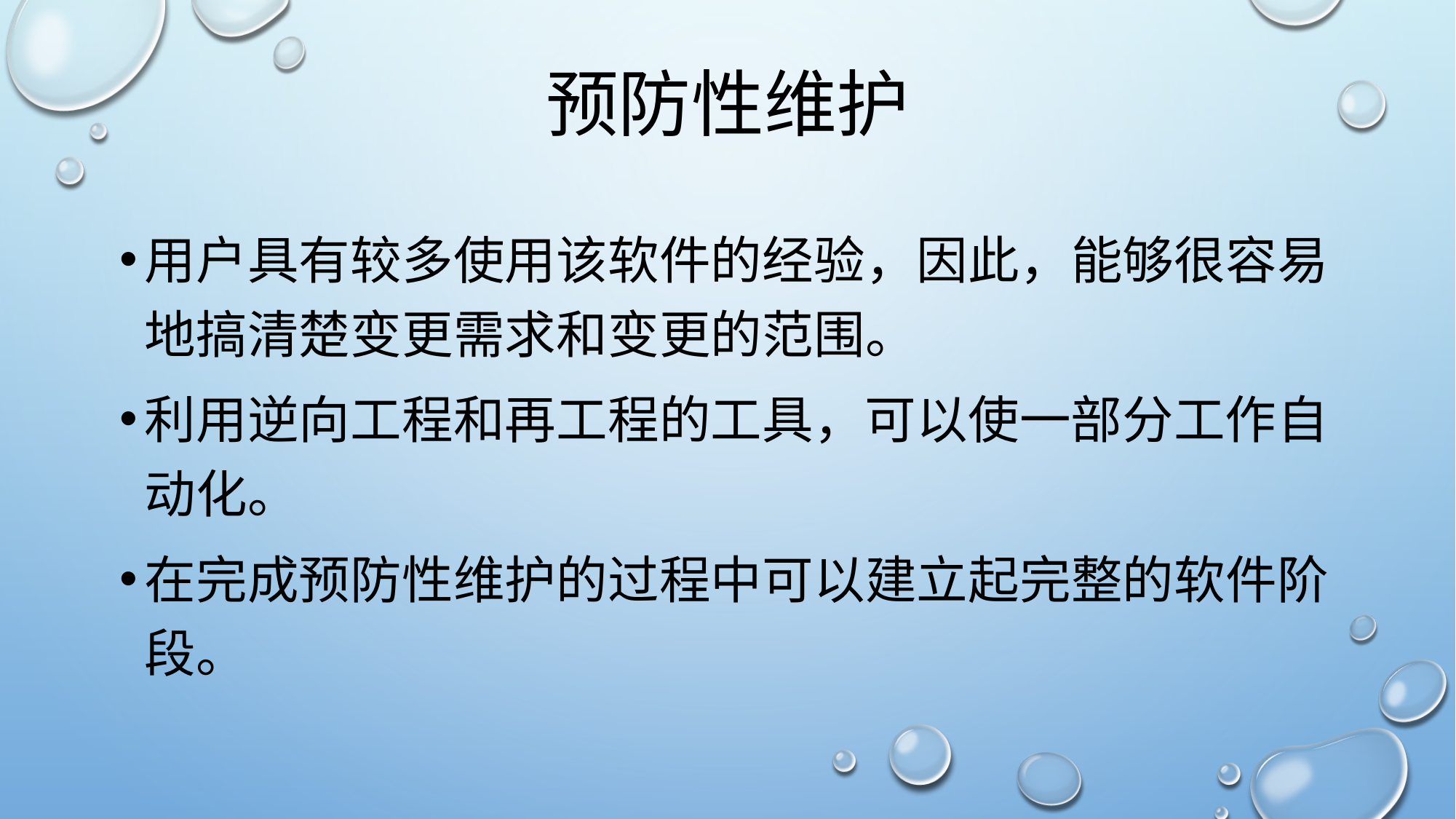

# 预防性维护
用户具有较多使用该软件的经验，因此，能够很容易地搞清楚变更需求和变更的范围。
利用逆向工程和再工程的工具，可以使一部分工作自动化。
在完成预防性维护的过程中可以建立起完整的软件阶段。